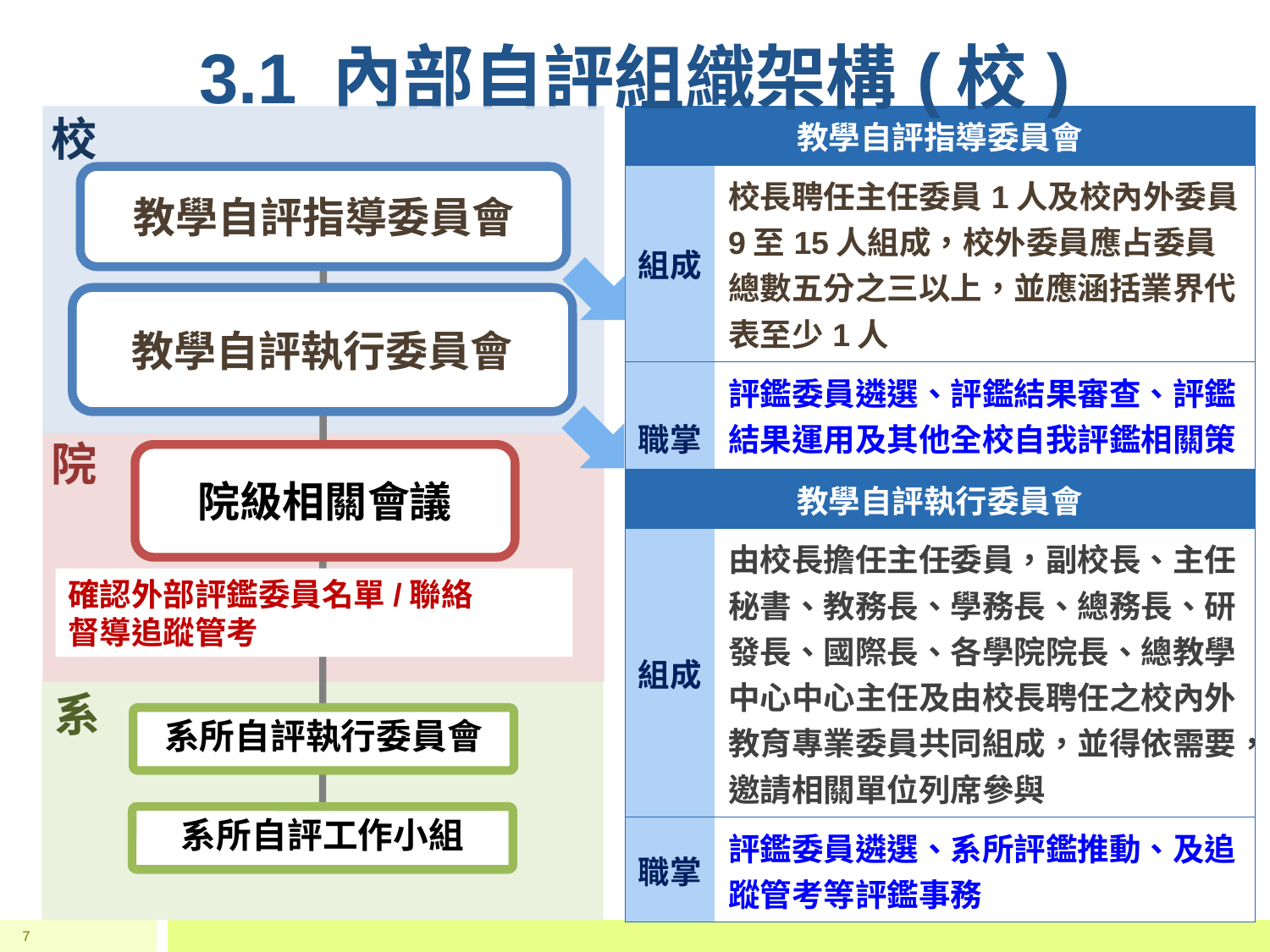

3.1 內部自評組織架構(校)
校

教學自評指導委員會
教學自評執行委員會
院

院級相關會議

系
系所自評執行委員會
系所自評工作小組
| 教學自評指導委員會 |  |
| --- | --- |
| 組成 | 校長聘任主任委員1人及校內外委員9至15人組成，校外委員應占委員總數五分之三以上，並應涵括業界代表至少1人 |
| 職掌 | 評鑑委員遴選、評鑑結果審查、評鑑結果運用及其他全校自我評鑑相關策略 |

| 教學自評執行委員會 |  |
| --- | --- |
| 組成 | 由校長擔任主任委員，副校長、主任秘書、教務長、學務長、總務長、研發長、國際長、各學院院長、總教學中心中心主任及由校長聘任之校內外教育專業委員共同組成，並得依需要，邀請相關單位列席參與 |
| 職掌 | 評鑑委員遴選、系所評鑑推動、及追蹤管考等評鑑事務 |
確認外部評鑑委員名單/聯絡
督導追蹤管考
7